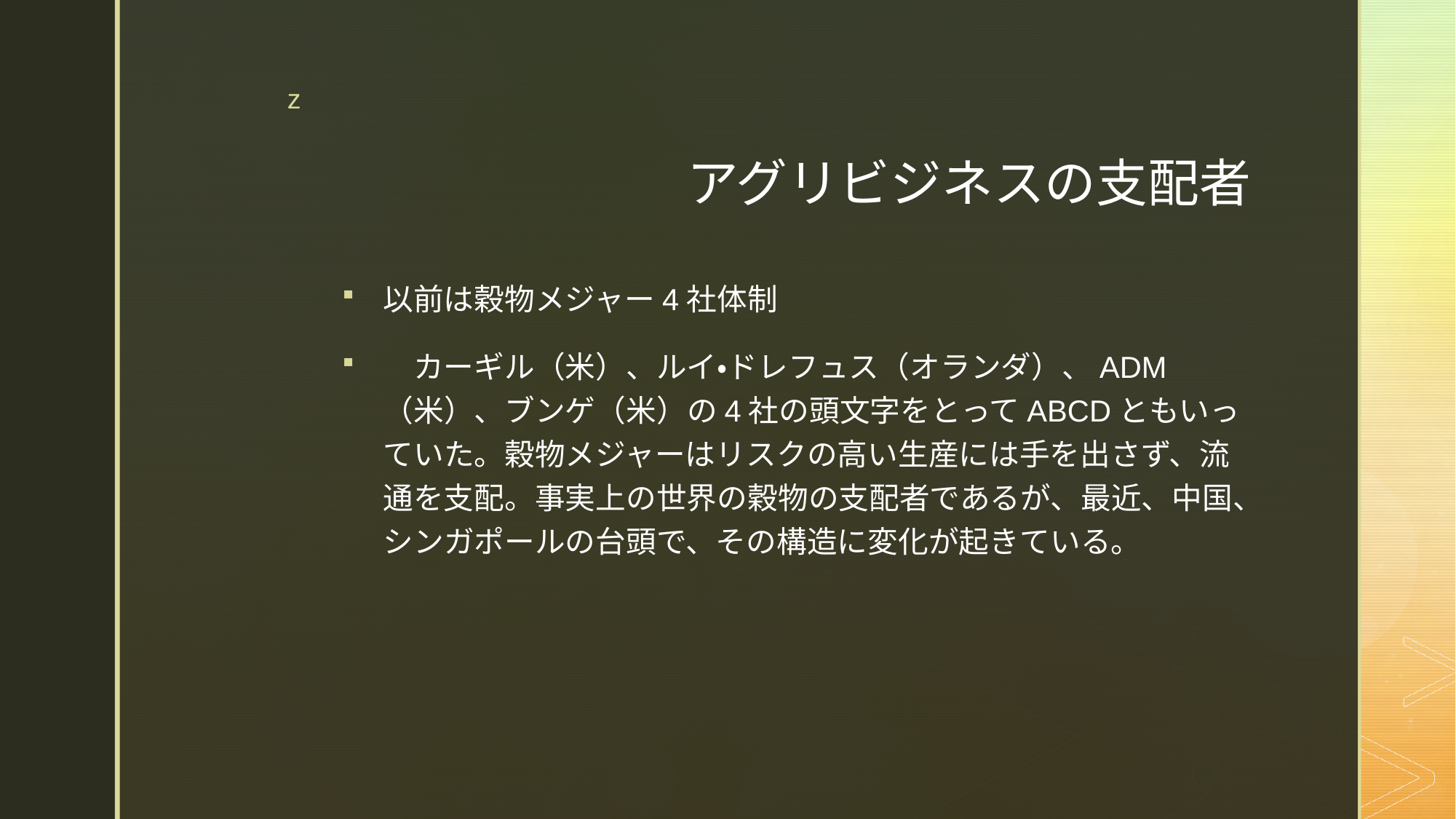

# アグリビジネスの支配者
以前は穀物メジャー4社体制
　カーギル（米）、ルイ・ドレフュス（オランダ）、ADM（米）、ブンゲ（米）の4社の頭文字をとってABCDともいっていた。穀物メジャーはリスクの高い生産には手を出さず、流通を支配。事実上の世界の穀物の支配者であるが、最近、中国、シンガポールの台頭で、その構造に変化が起きている。